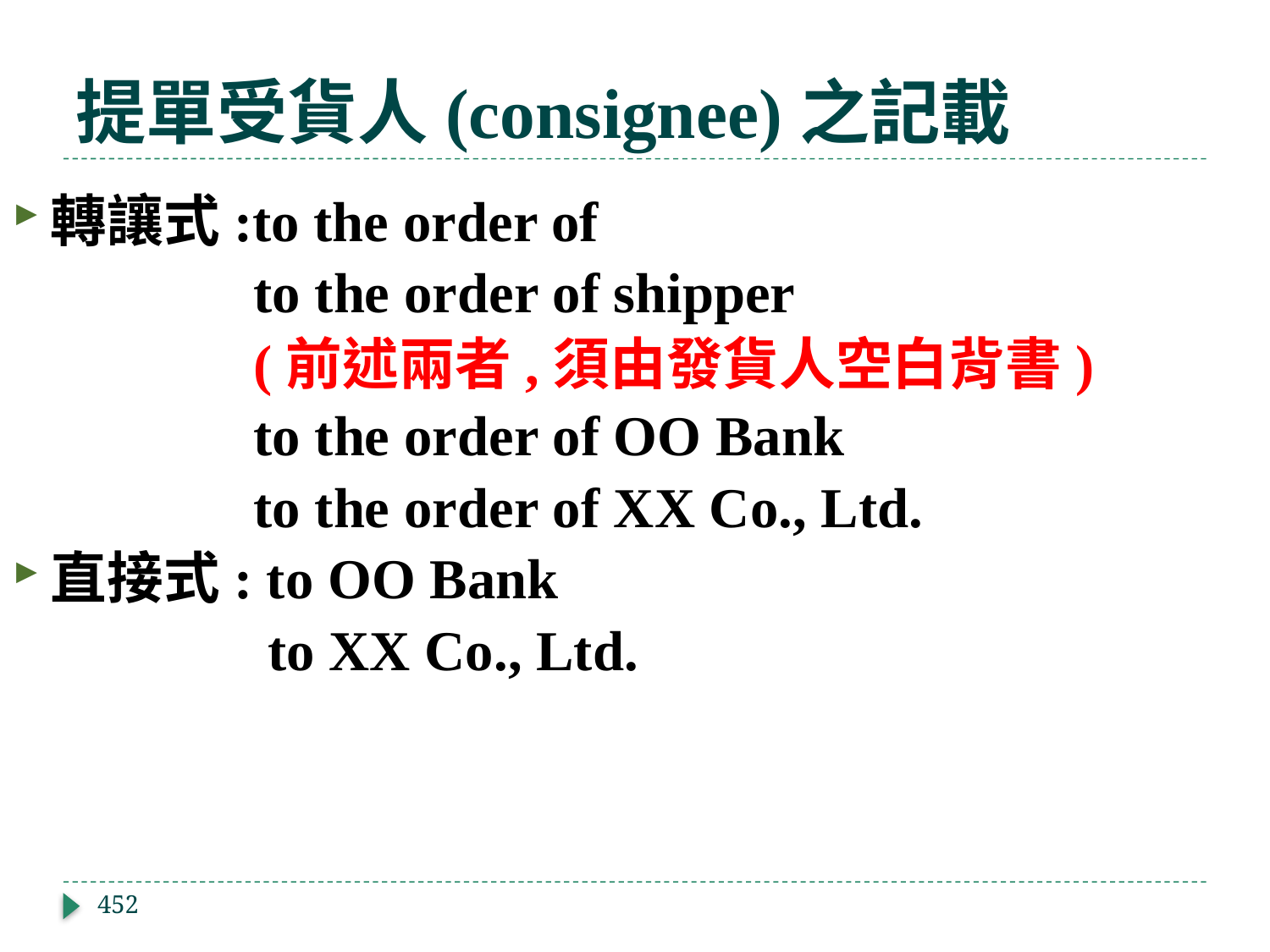

# 提單受貨人(consignee)之記載
轉讓式:to the order of
                 to the order of shipper
                 (前述兩者,須由發貨人空白背書)
                 to the order of OO Bank
                 to the order of XX Co., Ltd.
直接式: to OO Bank
                  to XX Co., Ltd.
452